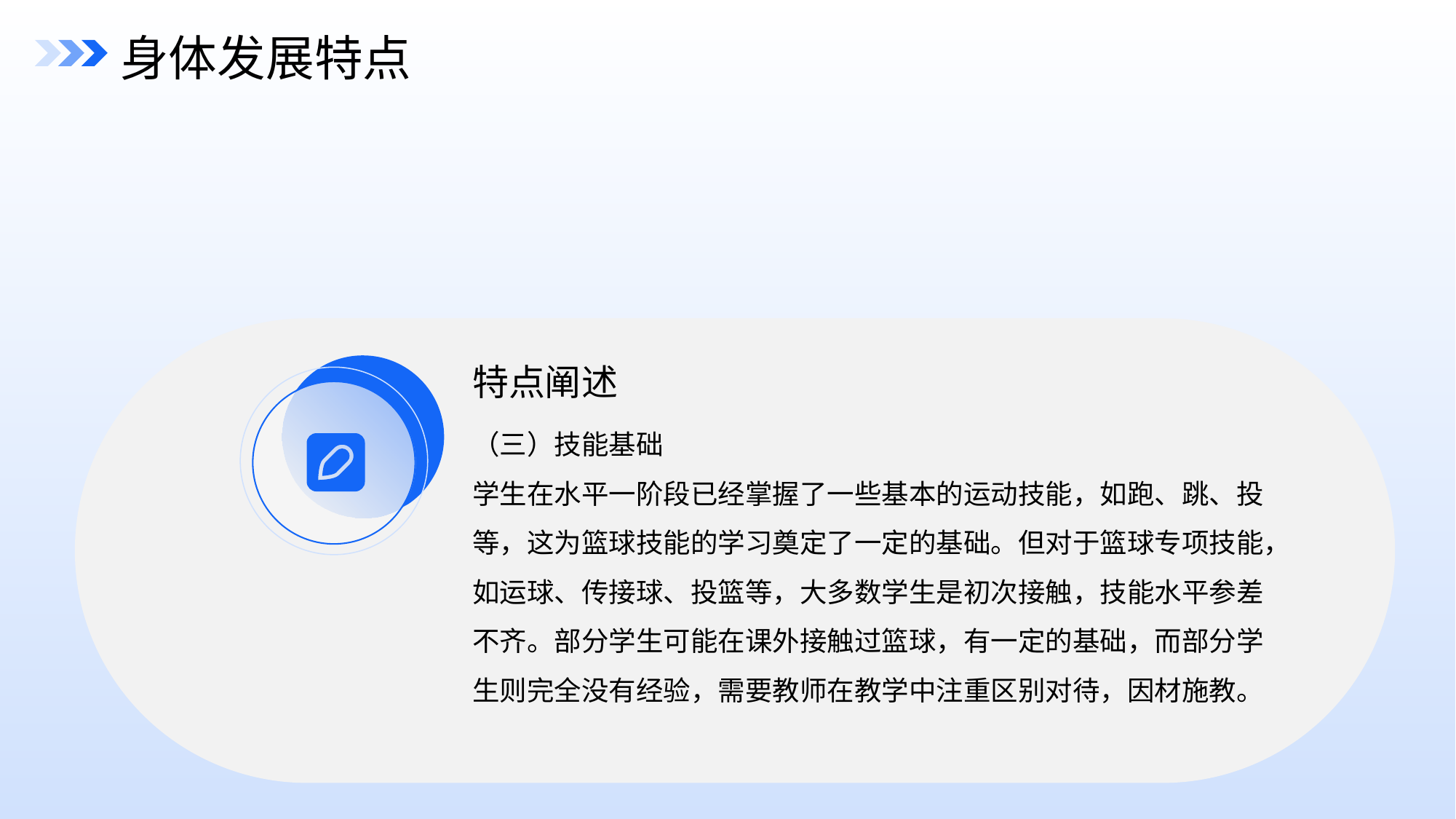

身体发展特点

特点阐述

​
（三）技能基础​
学生在水平一阶段已经掌握了一些基本的运动技能，如跑、跳、投等，这为篮球技能的学习奠定了一定的基础。但对于篮球专项技能，如运球、传接球、投篮等，大多数学生是初次接触，技能水平参差不齐。部分学生可能在课外接触过篮球，有一定的基础，而部分学生则完全没有经验，需要教师在教学中注重区别对待，因材施教。